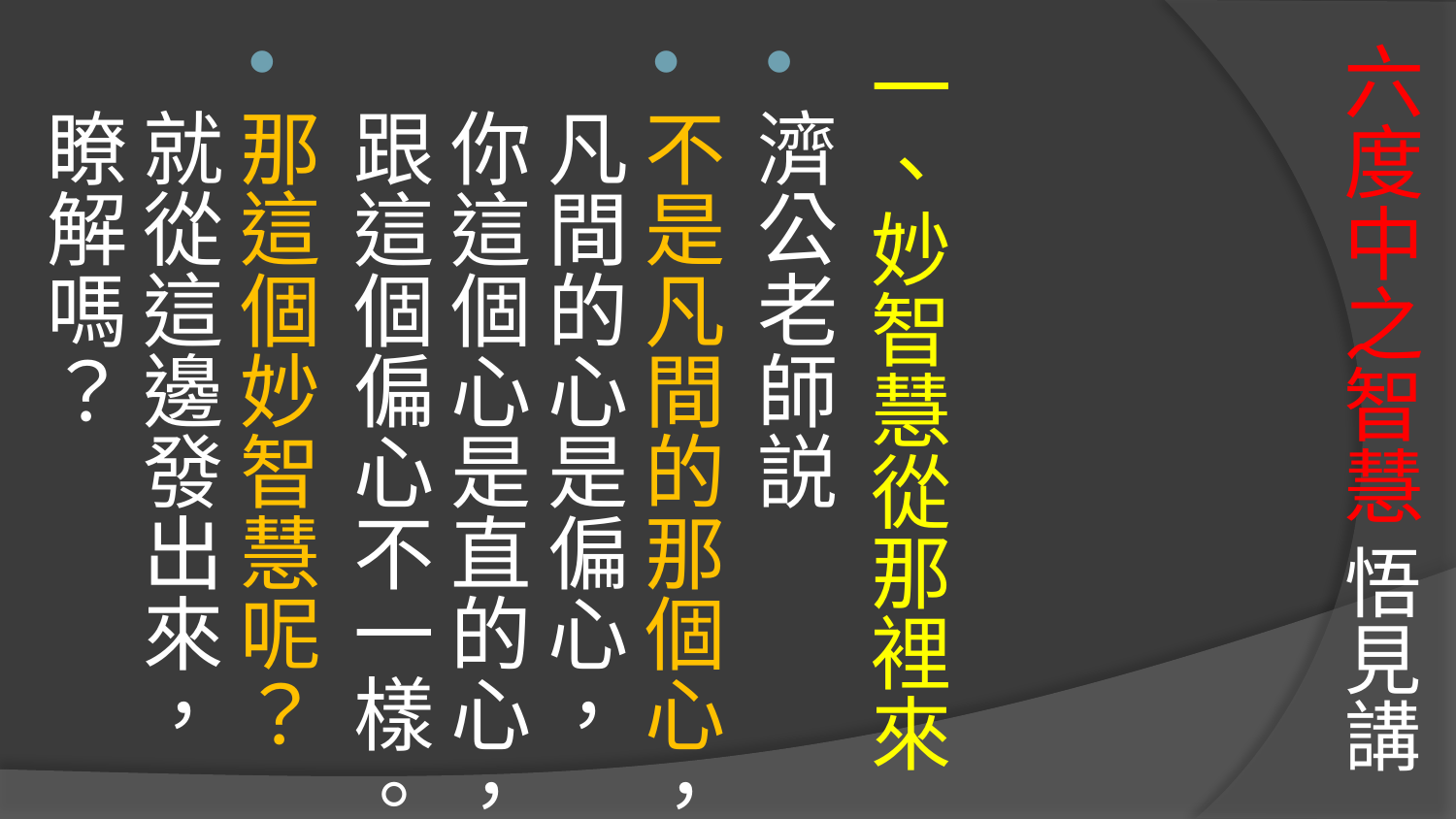

# 六度中之智慧 悟見講
一、妙智慧從那裡來
濟公老師説
不是凡間的那個心，凡間的心是偏心，你這個心是直的心，跟這個偏心不一樣。
那這個妙智慧呢？就從這邊發出來，瞭解嗎？